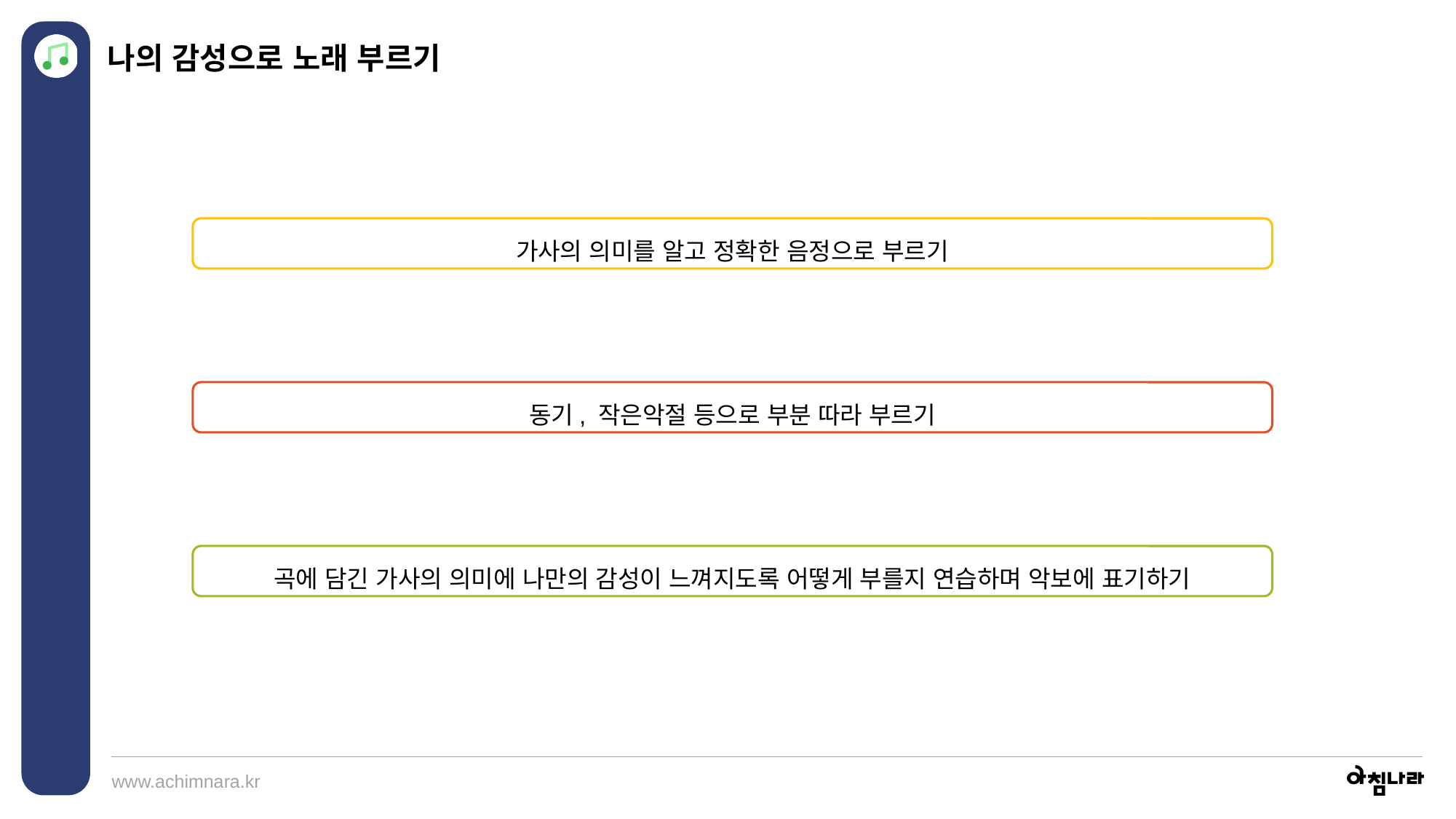

나의 감성으로 노래 부르기

가사의 의미를 알고 정확한 음정으로 부르기

동기, 작은악절 등으로 부분 따라 부르기

곡에 담긴 가사의 의미에 나만의 감성이 느껴지도록 어떻게 부를지 연습하며 악보에 표기하기